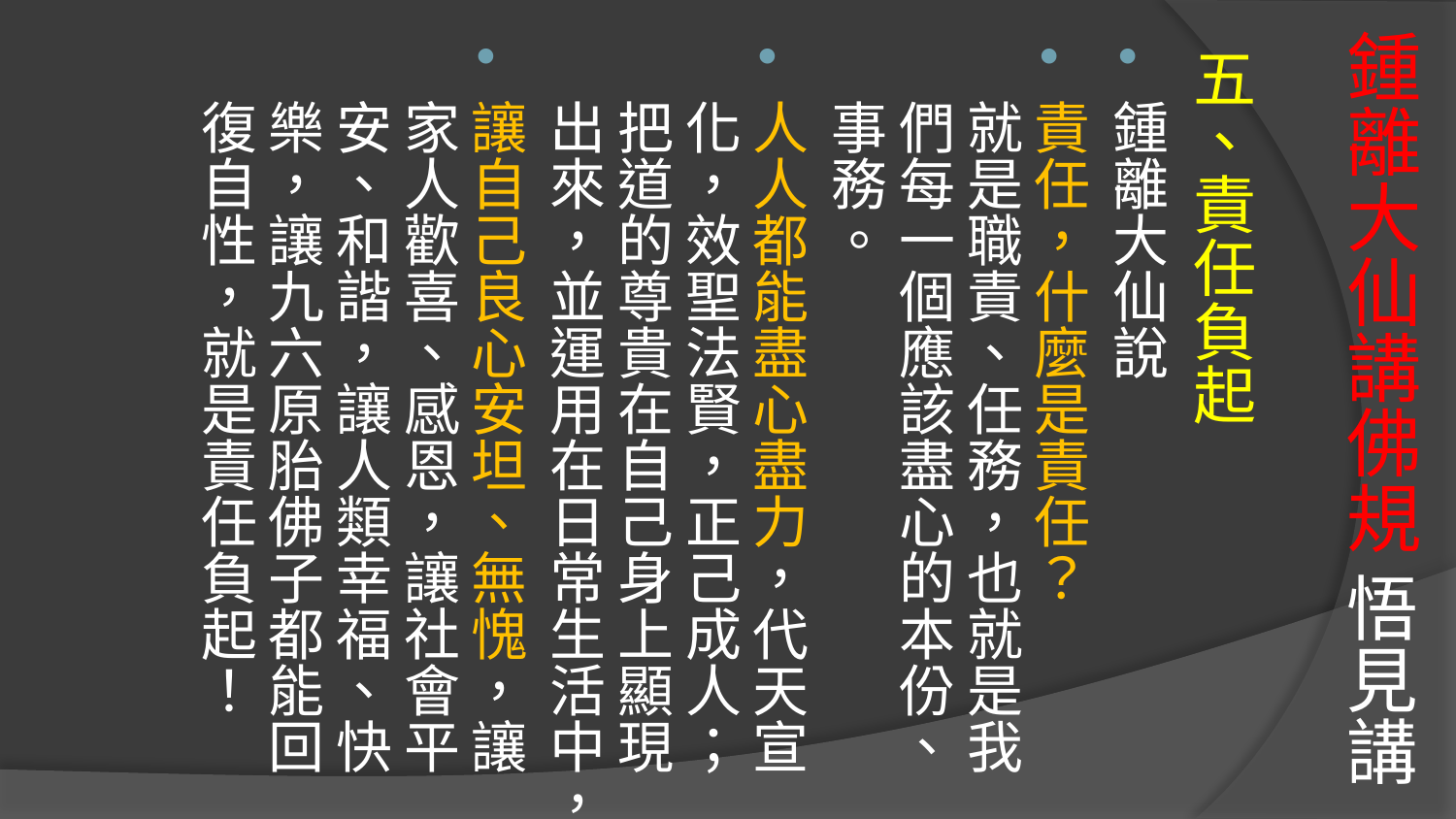

# 鍾離大仙講佛規 悟見講
五、責任負起
鍾離大仙說
責任，什麼是責任？
就是職責、任務，也就是我們每一個應該盡心的本份、事務。
人人都能盡心盡力，代天宣化，效聖法賢，正己成人；把道的尊貴在自己身上顯現出來，並運用在日常生活中，
讓自己良心安坦、無愧，讓家人歡喜、感恩，讓社會平安、和諧，讓人類幸福、快樂，讓九六原胎佛子都能回復自性，就是責任負起！